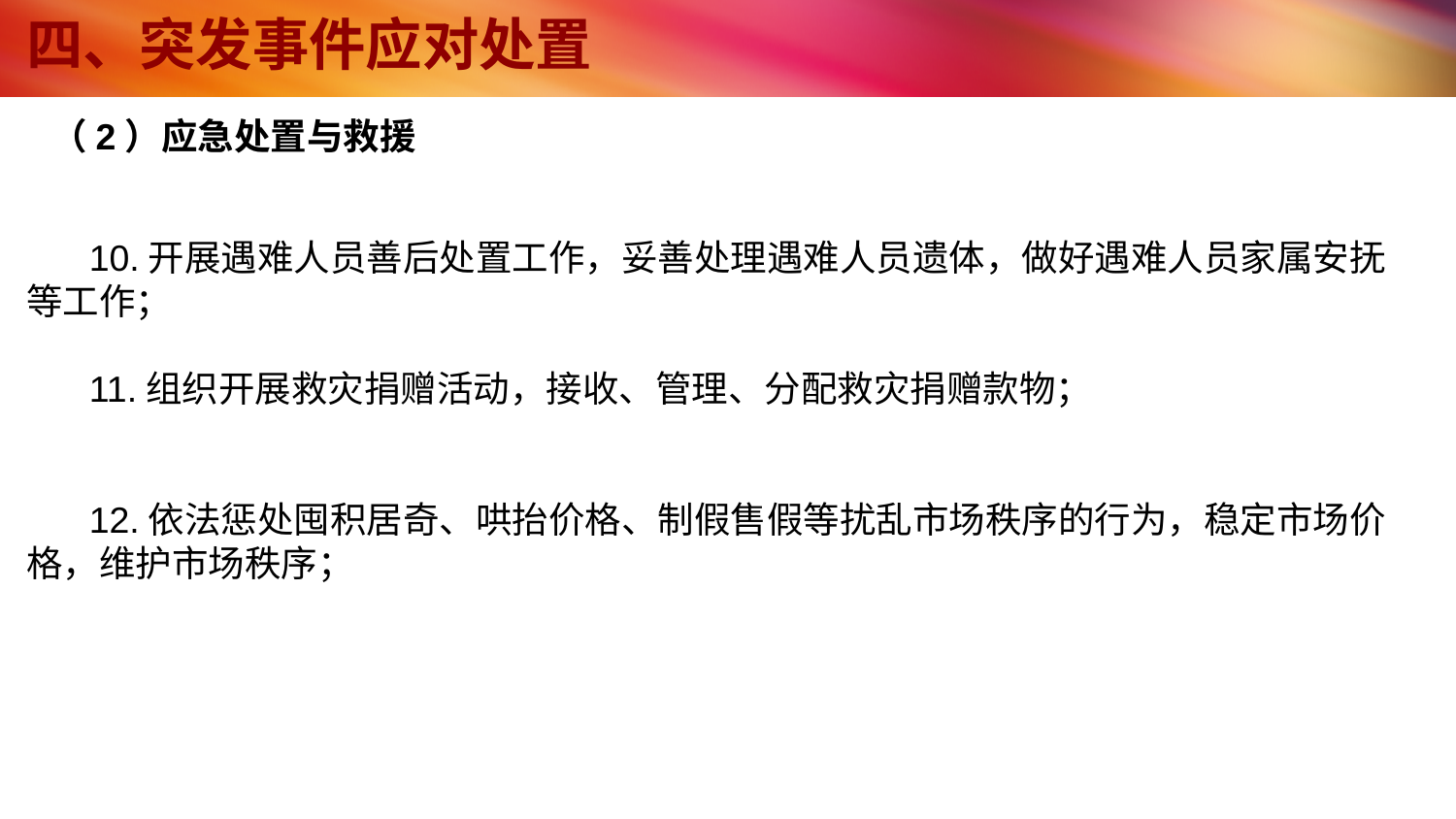

# 四、突发事件应对处置
（2）应急处置与救援
10.开展遇难人员善后处置工作，妥善处理遇难人员遗体，做好遇难人员家属安抚等工作；

11.组织开展救灾捐赠活动，接收、管理、分配救灾捐赠款物；

12.依法惩处囤积居奇、哄抬价格、制假售假等扰乱市场秩序的行为，稳定市场价格，维护市场秩序；